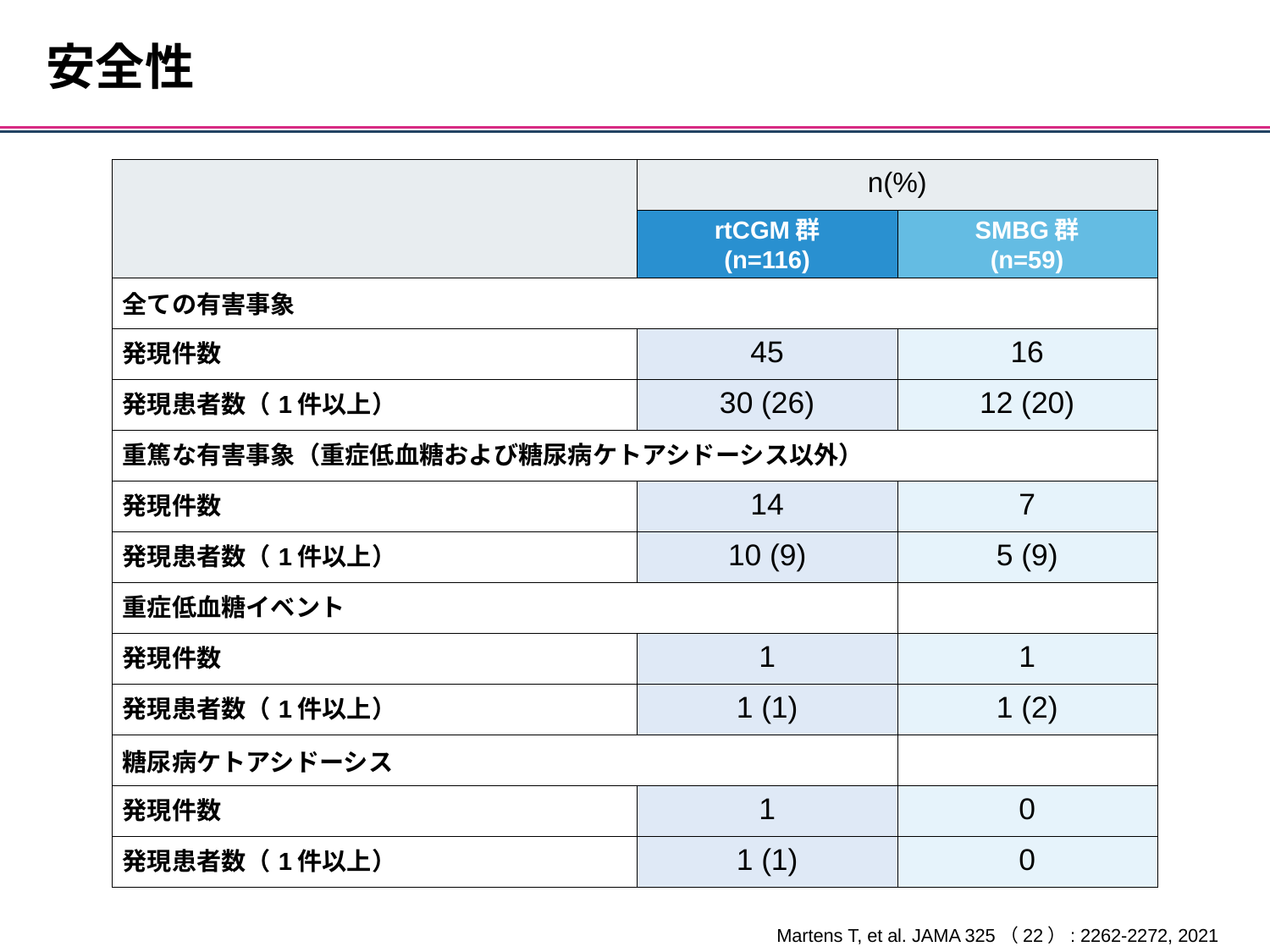

安全性
|  | n(%) |  |
| --- | --- | --- |
|  | rtCGM群 (n=116) | SMBG群 (n=59) |
| 全ての有害事象 |  |  |
| 発現件数 | 45 | 16 |
| 発現患者数（1件以上） | 30 (26) | 12 (20) |
| 重篤な有害事象（重症低血糖および糖尿病ケトアシドーシス以外） |  |  |
| 発現件数 | 14 | 7 |
| 発現患者数（1件以上） | 10 (9) | 5 (9) |
| 重症低血糖イベント |  |  |
| 発現件数 | 1 | 1 |
| 発現患者数（1件以上） | 1 (1) | 1 (2) |
| 糖尿病ケトアシドーシス |  |  |
| 発現件数 | 1 | 0 |
| 発現患者数（1件以上） | 1 (1) | 0 |
Martens T, et al. JAMA 325（22）: 2262-2272, 2021